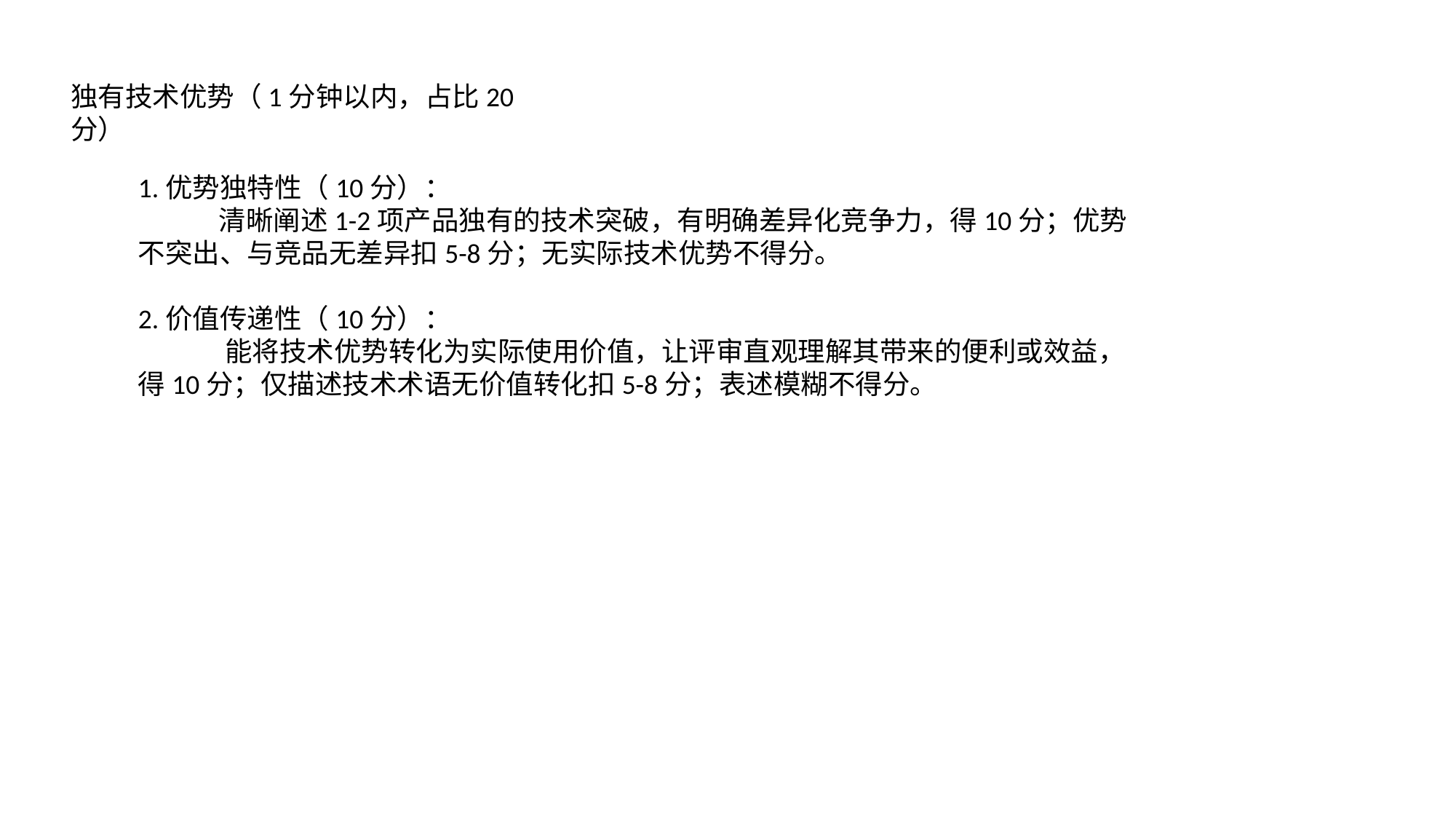

独有技术优势（1分钟以内，占比20分）
1.优势独特性（10分）：
            清晰阐述1-2项产品独有的技术突破，有明确差异化竞争力，得10分；优势不突出、与竞品无差异扣5-8分；无实际技术优势不得分。

2.价值传递性（10分）：
             能将技术优势转化为实际使用价值，让评审直观理解其带来的便利或效益，得10分；仅描述技术术语无价值转化扣5-8分；表述模糊不得分。